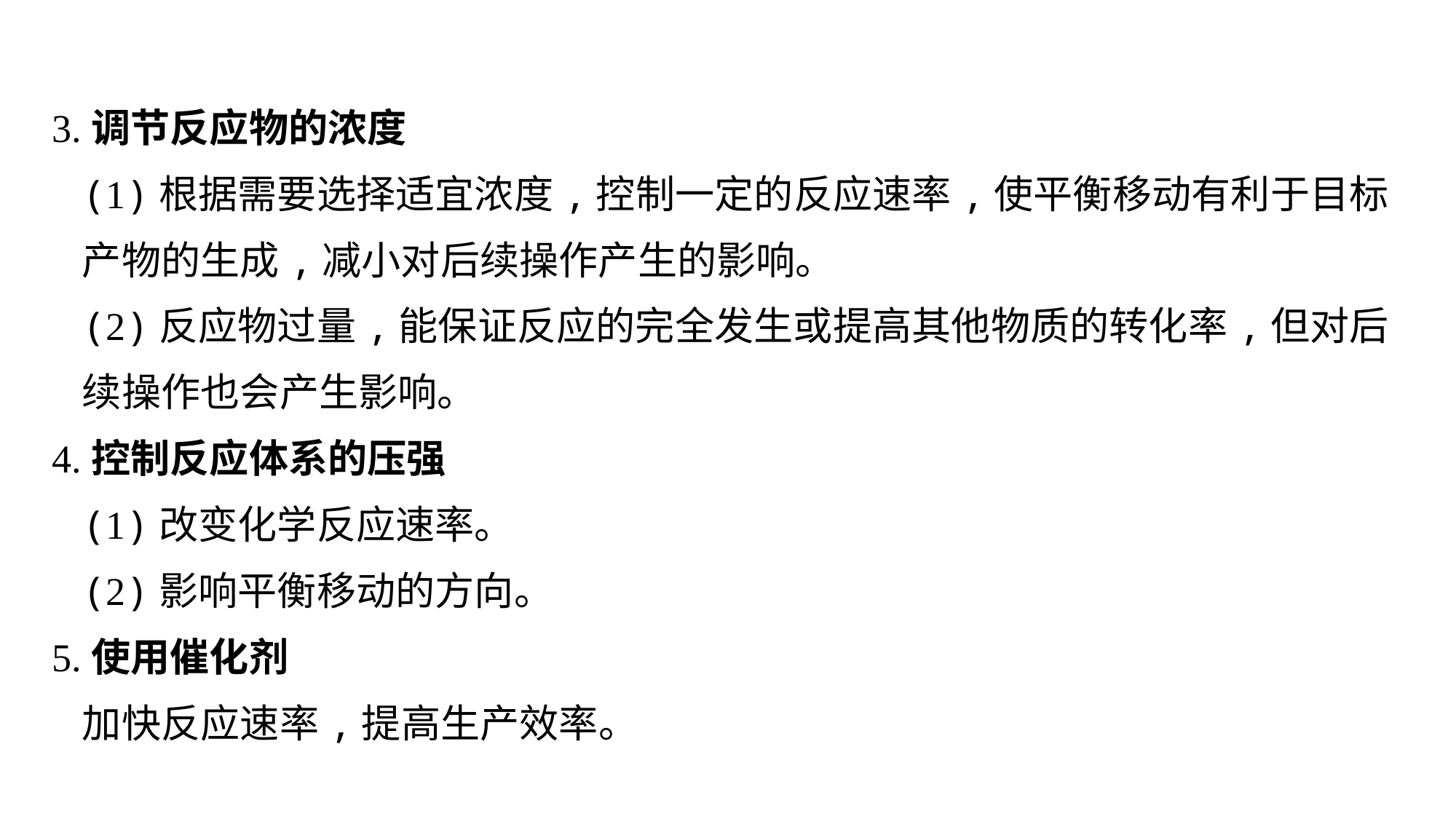

3.调节反应物的浓度
	(1)根据需要选择适宜浓度,控制一定的反应速率,使平衡移动有利于目标产物的生成,减小对后续操作产生的影响。
	(2)反应物过量,能保证反应的完全发生或提高其他物质的转化率,但对后续操作也会产生影响。
4.控制反应体系的压强
	(1)改变化学反应速率。
	(2)影响平衡移动的方向。
5.使用催化剂
	加快反应速率,提高生产效率。